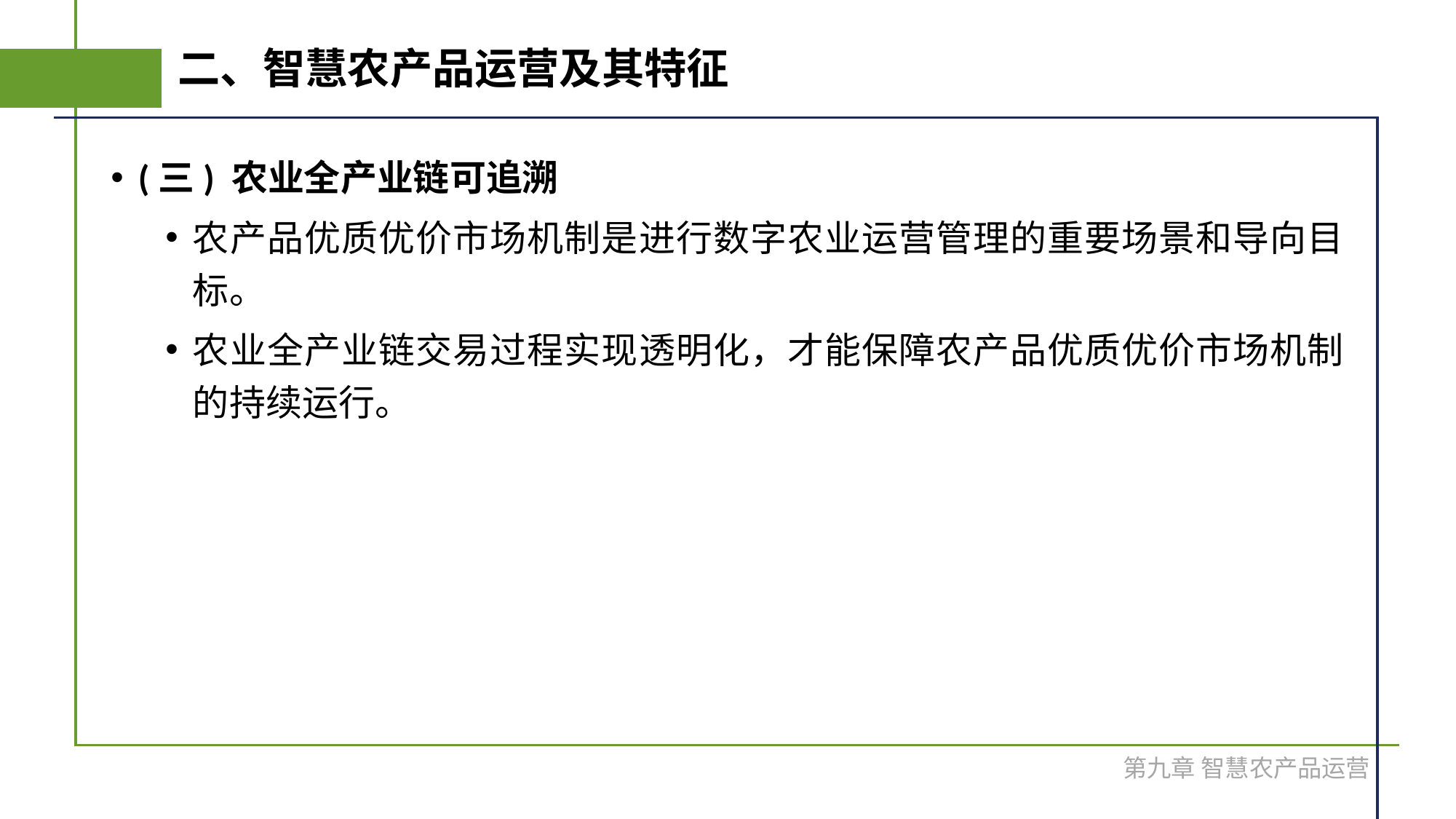

# 二、智慧农产品运营及其特征
(三) 农业全产业链可追溯
农产品优质优价市场机制是进行数字农业运营管理的重要场景和导向目标。
农业全产业链交易过程实现透明化，才能保障农产品优质优价市场机制的持续运行。
第九章 智慧农产品运营